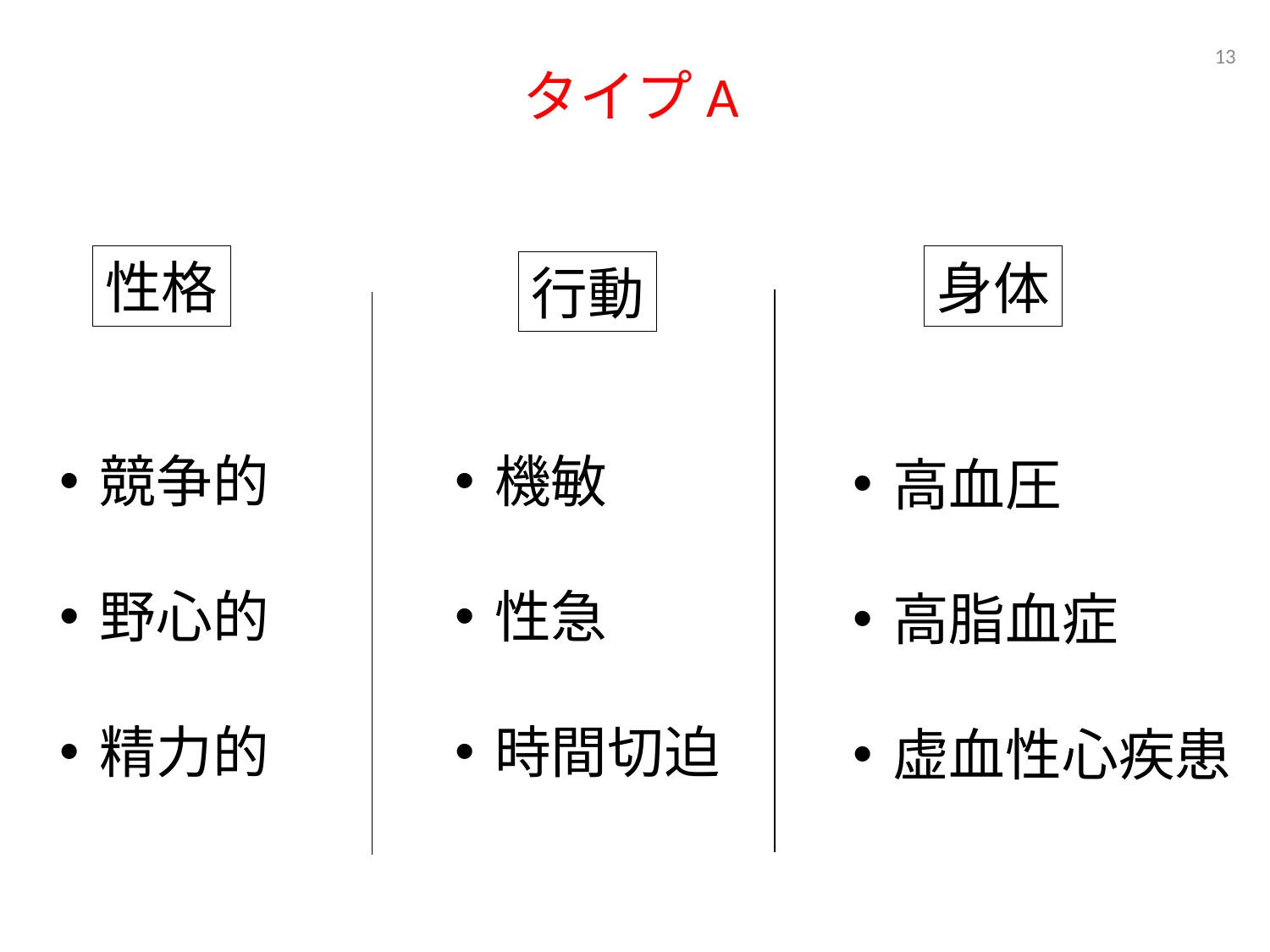

13
# タイプA
性格
身体
行動
競争的
野心的
精力的
機敏
性急
時間切迫
高血圧
高脂血症
虚血性心疾患